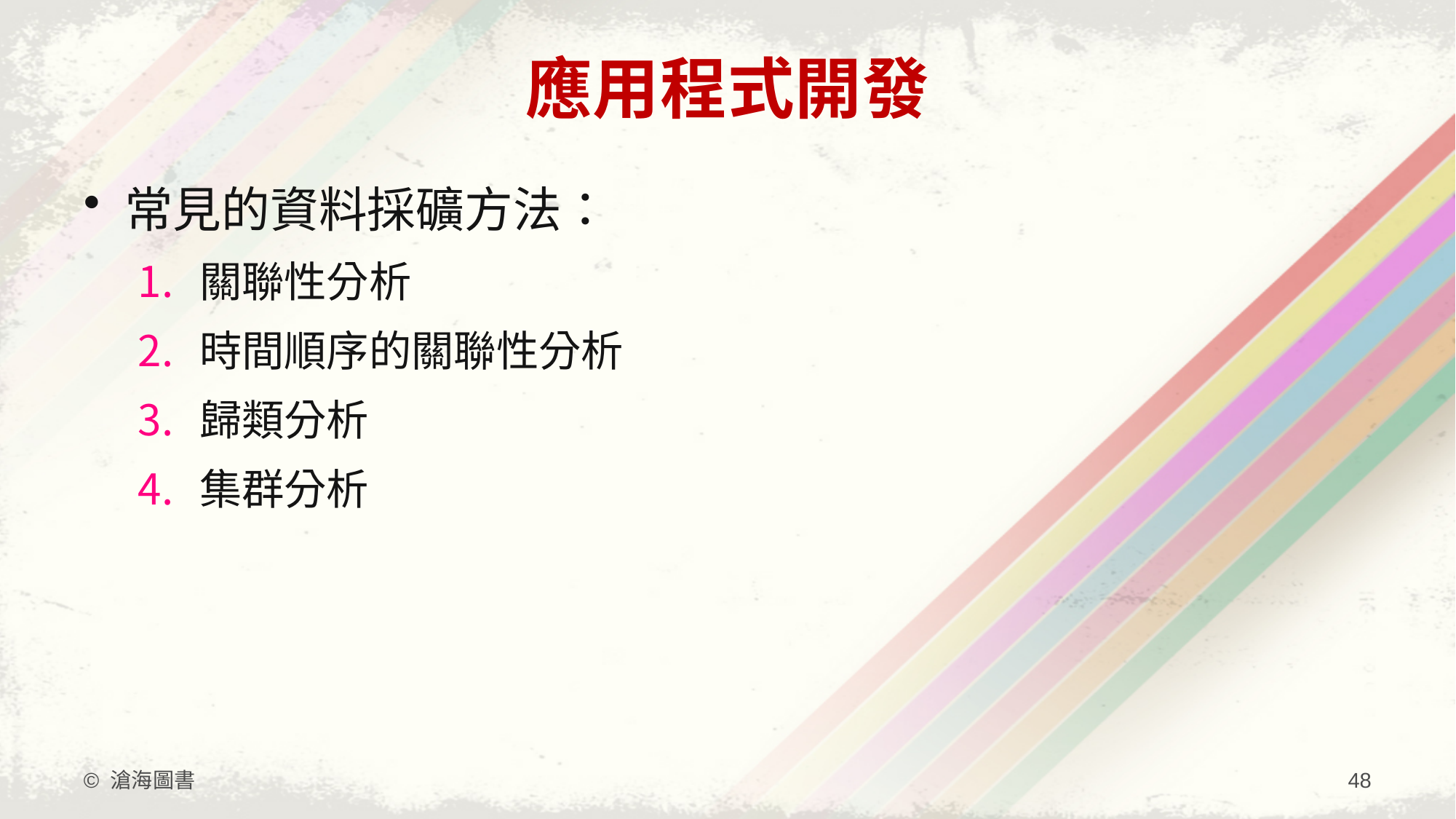

# 應用程式開發
常見的資料採礦方法：
關聯性分析
時間順序的關聯性分析
歸類分析
集群分析

© 滄海圖書

48